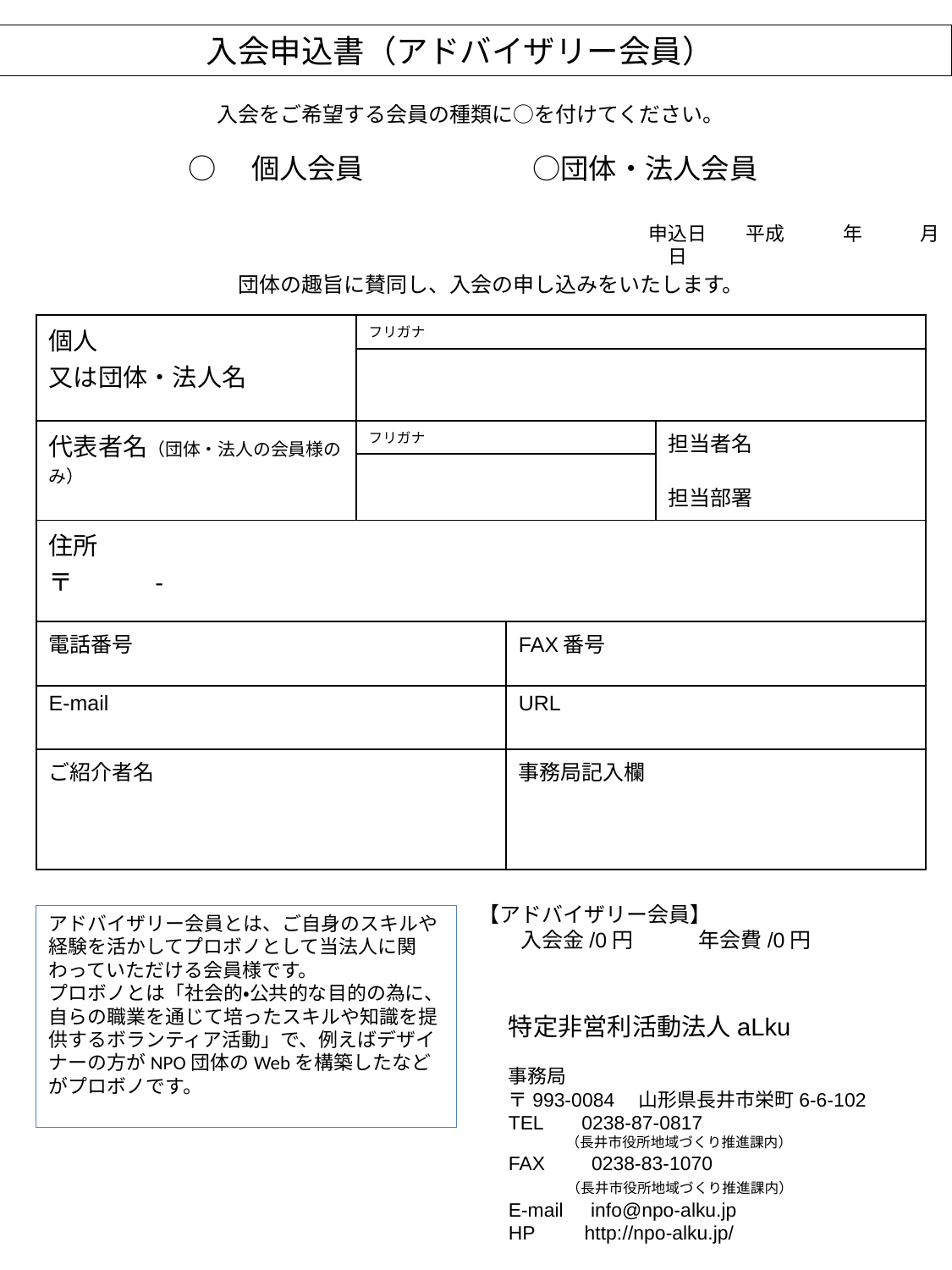

入会申込書（アドバイザリー会員）
入会をご希望する会員の種類に○を付けてください。
○　個人会員　　　　　　○団体・法人会員
申込日　　平成　　　年　　　月　　　日
団体の趣旨に賛同し、入会の申し込みをいたします。
| 個人 又は団体・法人名 | フリガナ |  |  |
| --- | --- | --- | --- |
|  |  |  |  |
| 代表者名（団体・法人の会員様のみ） | フリガナ |  | 担当者名 担当部署 |
|  |  |  |  |
| 住所 〒　　　- |  |  |  |
| 電話番号 |  | FAX番号 |  |
| E-mail |  | URL |  |
| ご紹介者名 |  | 事務局記入欄 |  |
【アドバイザリー会員】
        入会金/0円 　　    年会費/0円

アドバイザリー会員とは、ご自身のスキルや経験を活かしてプロボノとして当法人に関わっていただける会員様です。
プロボノとは「社会的・公共的な目的の為に、自らの職業を通じて培ったスキルや知識を提供するボランティア活動」で、例えばデザイナーの方がNPO団体のWebを構築したなどがプロボノです。

特定非営利活動法人aLku

事務局
〒993-0084　山形県長井市栄町6-6-102
TEL       0238-87-0817
                 （長井市役所地域づくり推進課内）
FAX　    0238-83-1070
            （長井市役所地域づくり推進課内）
E-mail     info@npo-alku.jp
HP         http://npo-alku.jp/